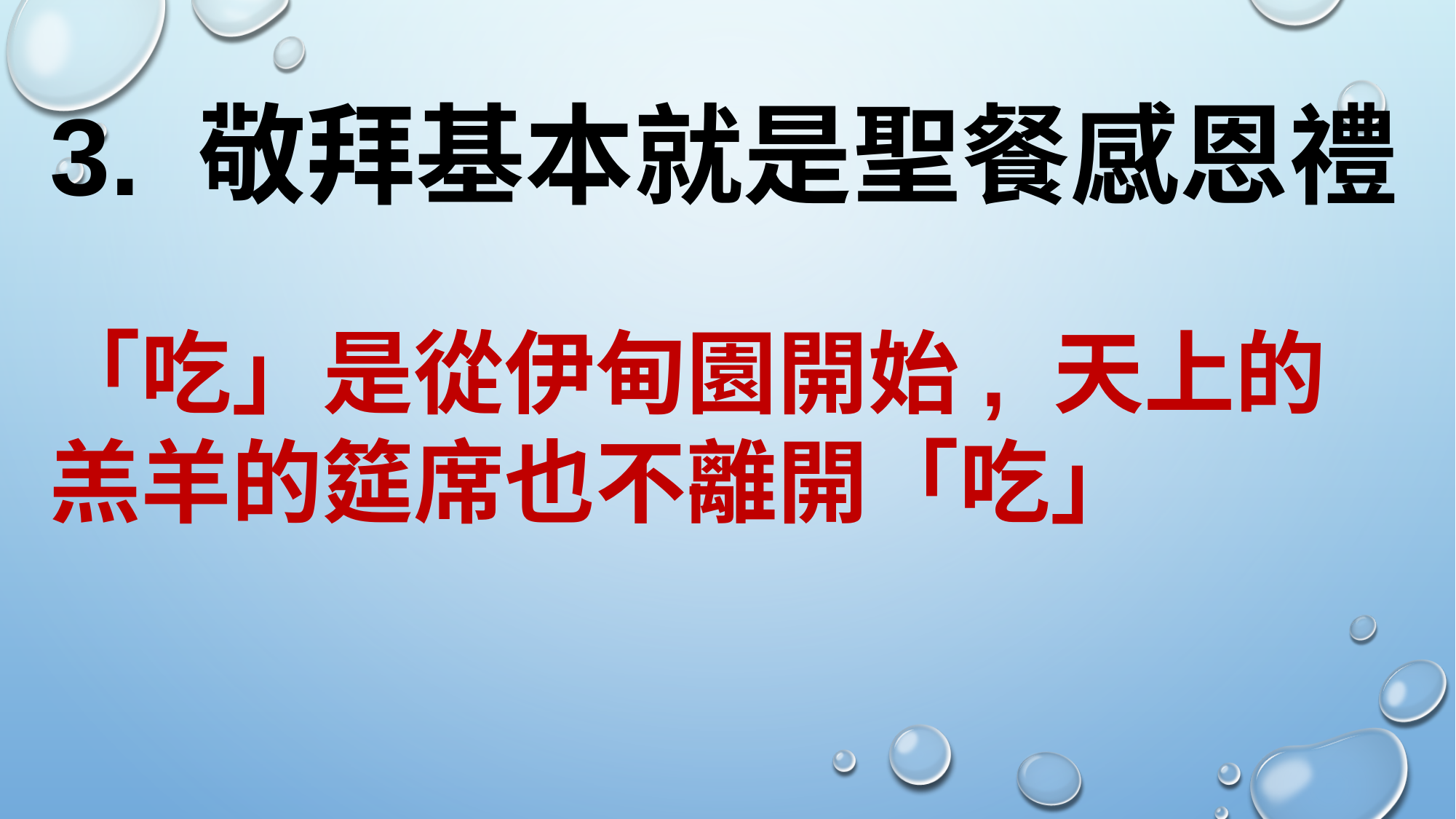

3. 敬拜基本就是聖餐感恩禮

「吃」是從伊甸園開始, 天上的羔羊的筵席也不離開「吃」